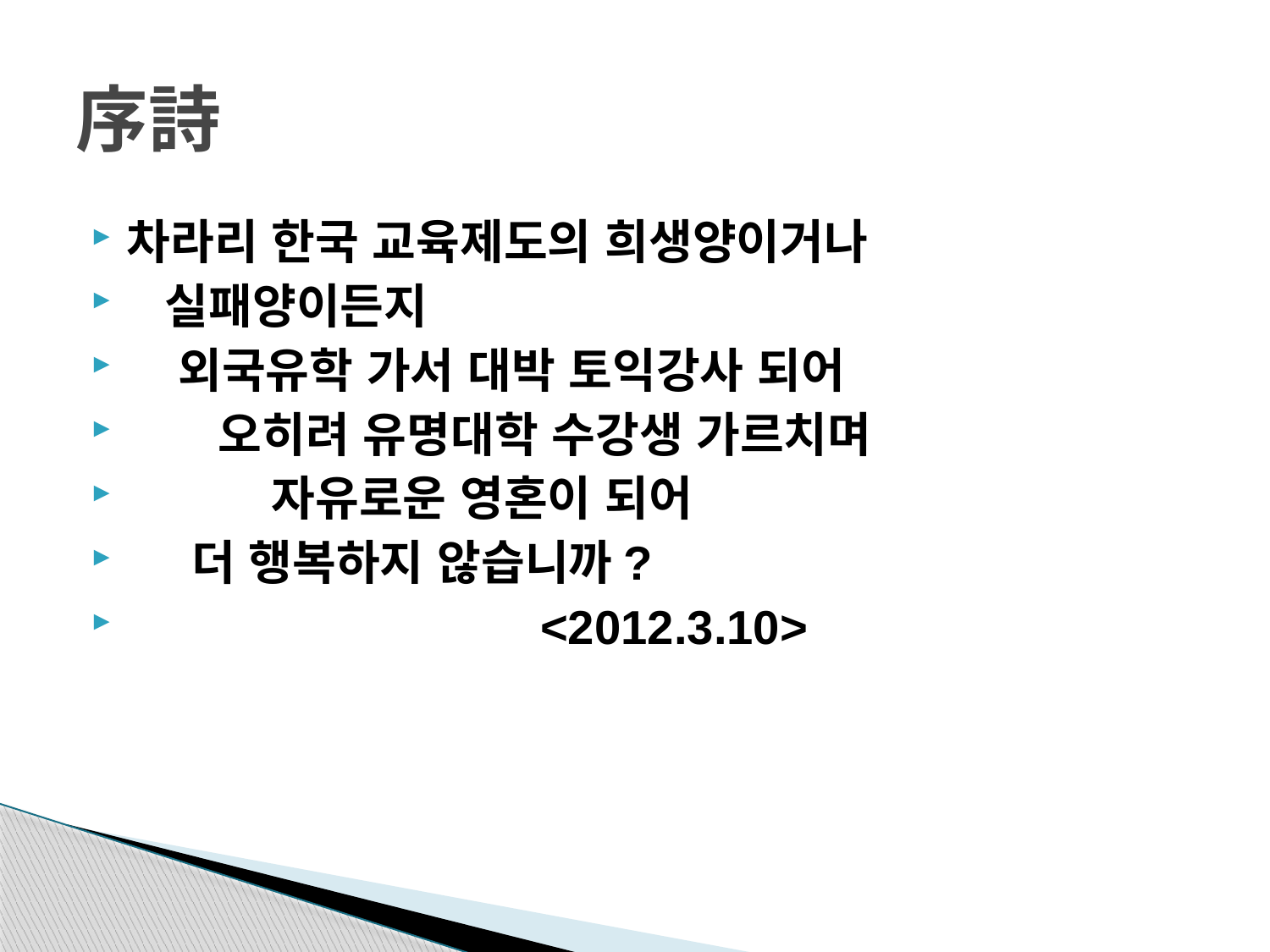

# 序詩
차라리 한국 교육제도의 희생양이거나
  실패양이든지
   외국유학 가서 대박 토익강사 되어
      오히려 유명대학 수강생 가르치며
          자유로운 영혼이 되어
    더 행복하지 않습니까?
                               <2012.3.10>